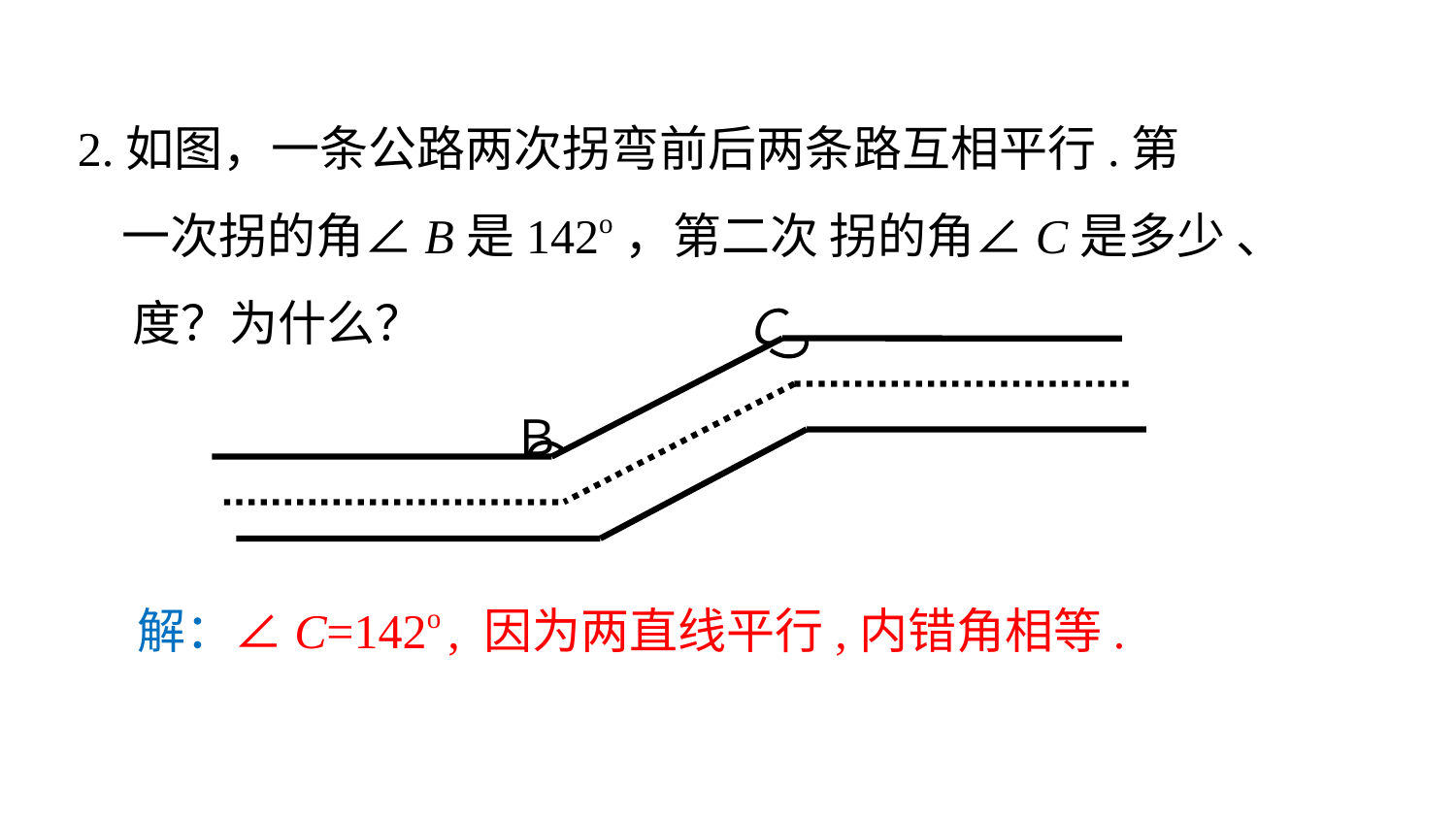

2.如图，一条公路两次拐弯前后两条路互相平行.第
   一次拐的角∠B是142o，第二次 拐的角∠C是多少 、
    度？为什么？
Ｃ

Ｂ

 解：∠C=142o , 因为两直线平行,内错角相等.